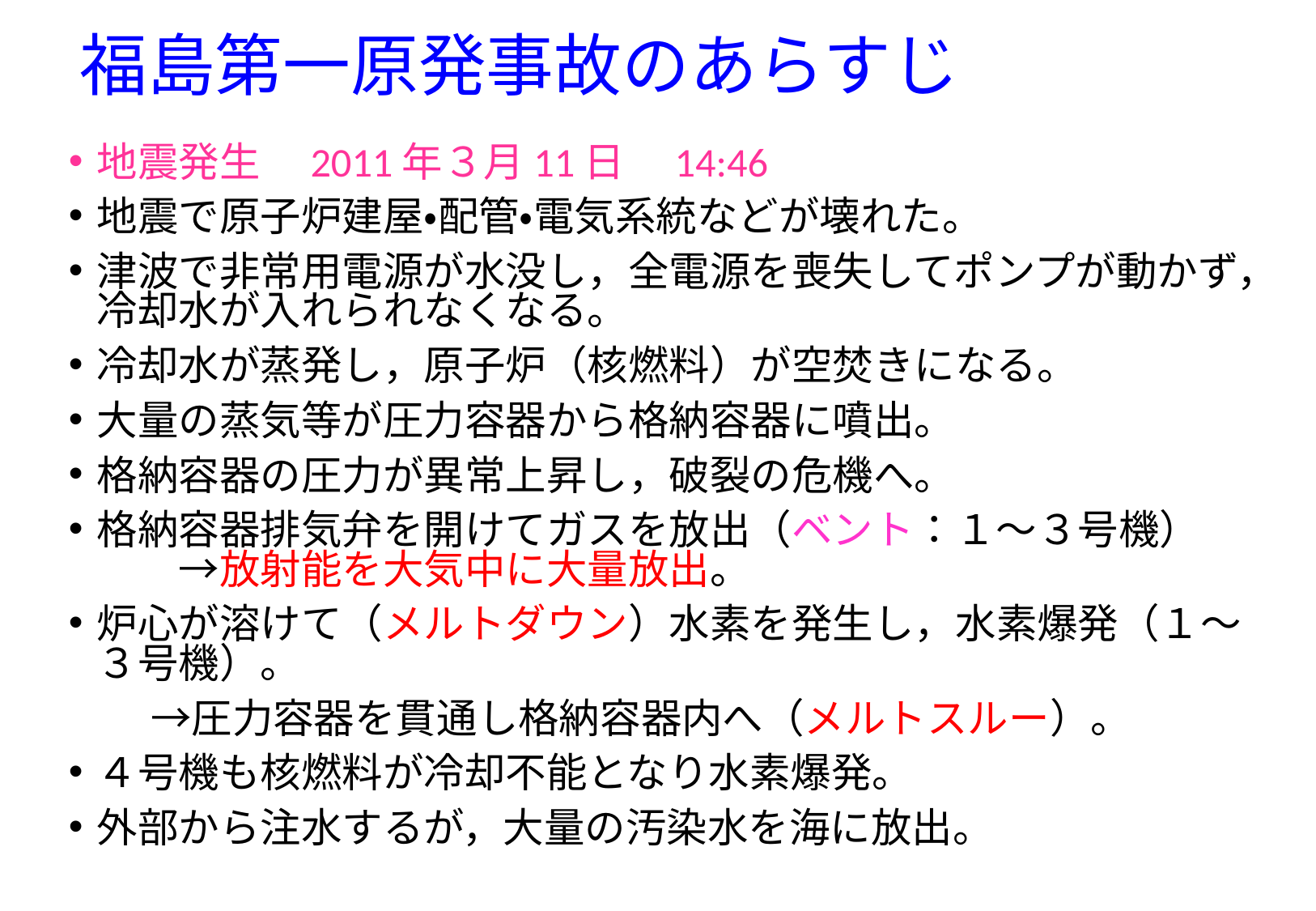

# 福島第一原発事故のあらすじ
地震発生　2011年３月11日　14:46
地震で原子炉建屋・配管・電気系統などが壊れた。
津波で非常用電源が水没し，全電源を喪失してポンプが動かず，冷却水が入れられなくなる。
冷却水が蒸発し，原子炉（核燃料）が空焚きになる。
大量の蒸気等が圧力容器から格納容器に噴出。
格納容器の圧力が異常上昇し，破裂の危機へ。
格納容器排気弁を開けてガスを放出（ベント：１～３号機）　　　→放射能を大気中に大量放出。
炉心が溶けて（メルトダウン）水素を発生し，水素爆発（１～３号機）。
　　→圧力容器を貫通し格納容器内へ（メルトスルー）。
４号機も核燃料が冷却不能となり水素爆発。
外部から注水するが，大量の汚染水を海に放出。